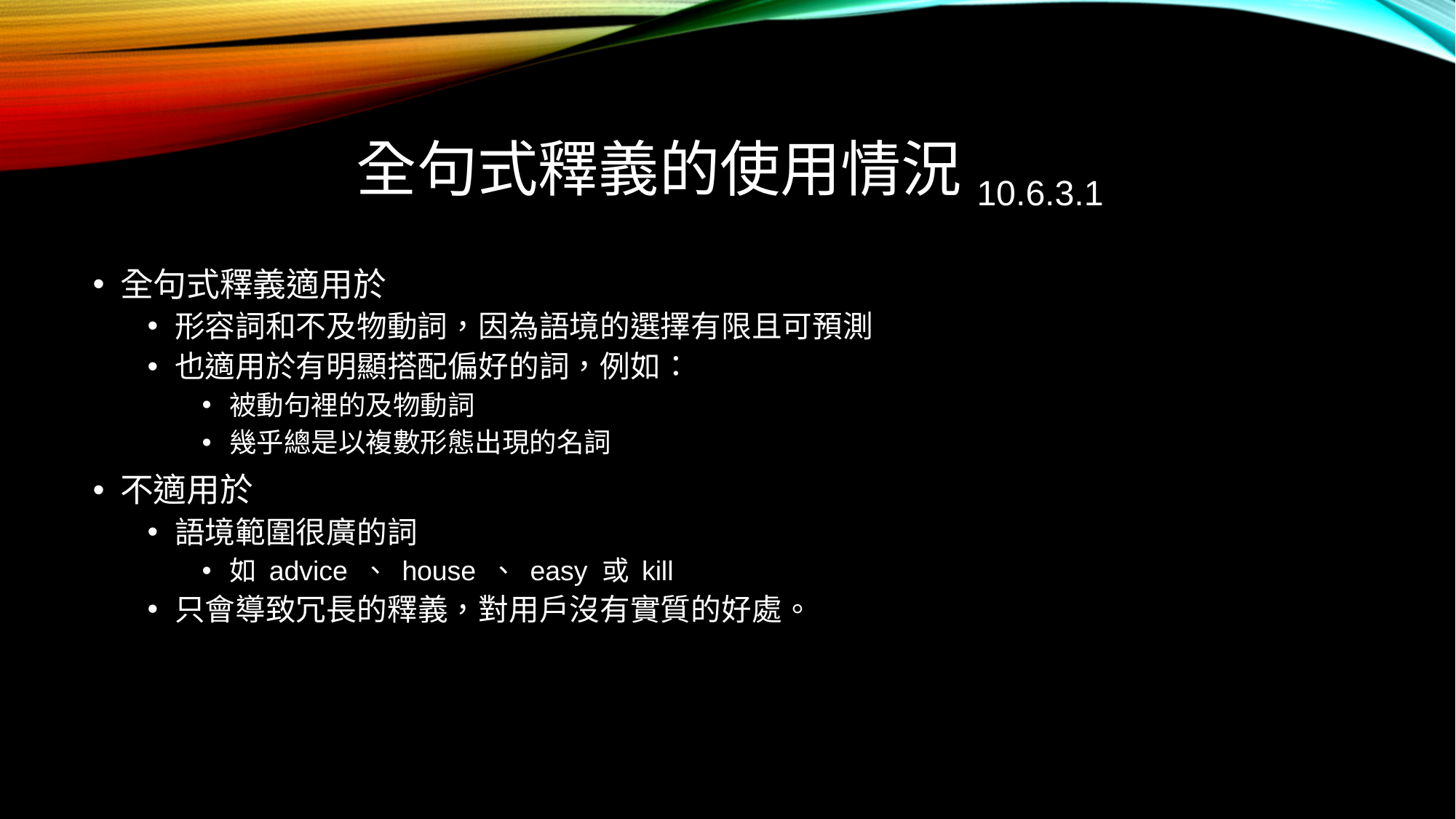

# 全句式釋義的使用情況10.6.3.1
全句式釋義適用於
形容詞和不及物動詞，因為語境的選擇有限且可預測
也適用於有明顯搭配偏好的詞，例如：
被動句裡的及物動詞
幾乎總是以複數形態出現的名詞
不適用於
語境範圍很廣的詞
如 advice 、 house 、 easy 或 kill
只會導致冗長的釋義，對用戶沒有實質的好處。